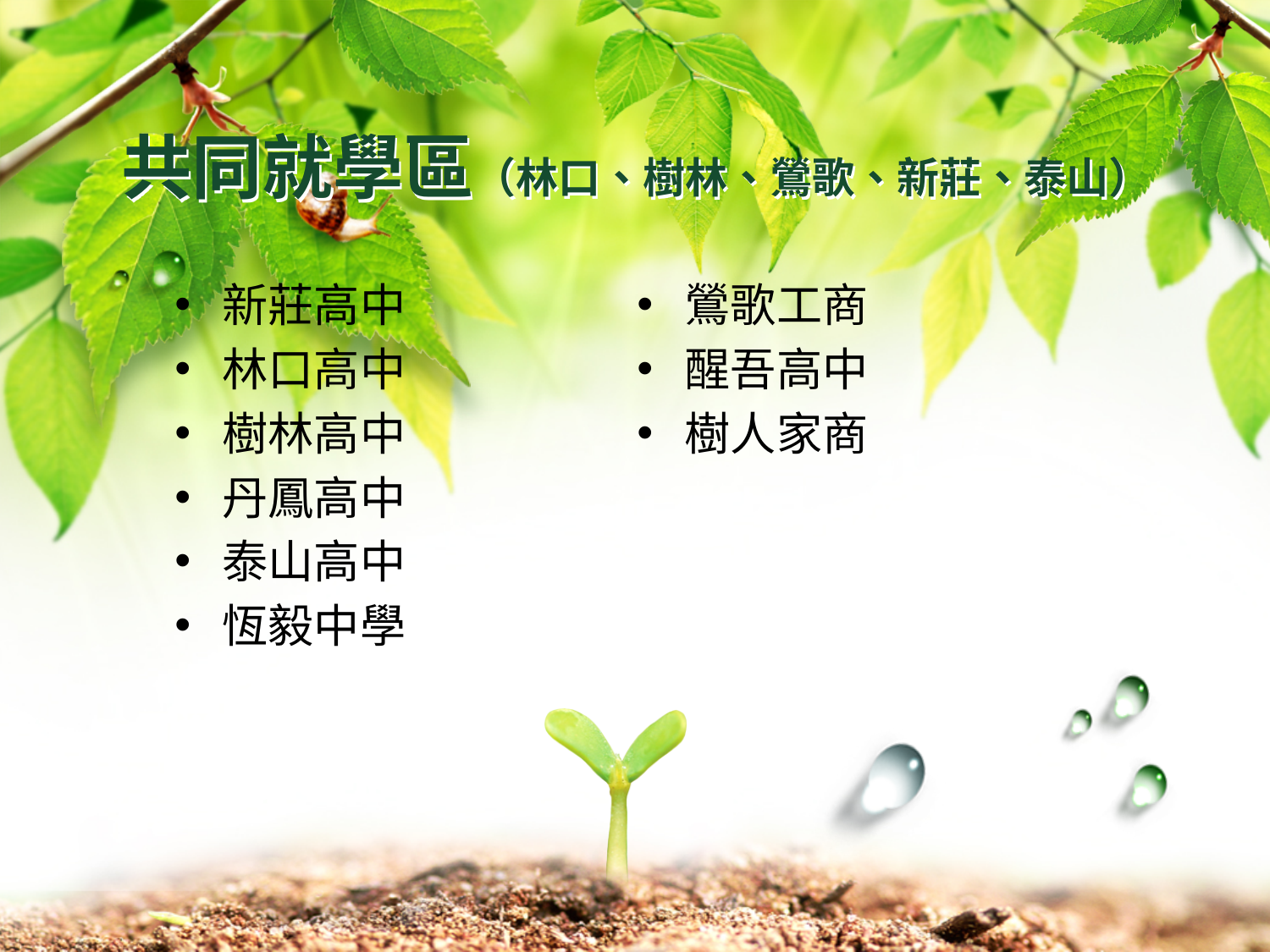

共同就學區（林口、樹林、鶯歌、新莊、泰山）
新莊高中
林口高中
樹林高中
丹鳳高中
泰山高中
恆毅中學
鶯歌工商
醒吾高中
樹人家商